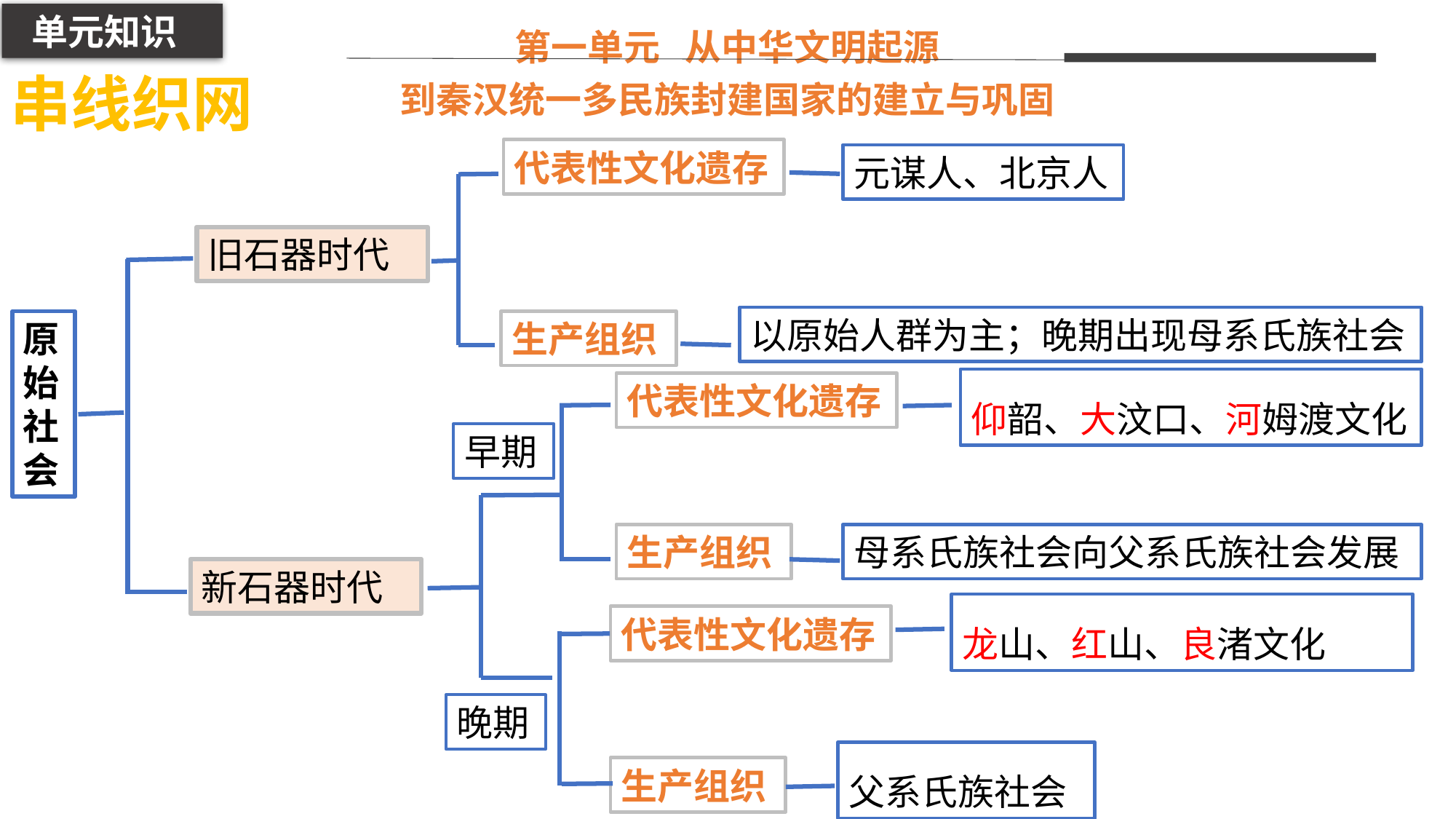

单元知识

第一单元   从中华文明起源
到秦汉统一多民族封建国家的建立与巩固
串线织网
代表性文化遗存
元谋人、北京人
旧石器时代
以原始人群为主；晚期出现母系氏族社会
原始社会
生产组织
仰韶、大汶口、河姆渡文化
代表性文化遗存
早期
生产组织
母系氏族社会向父系氏族社会发展
新石器时代
龙山、红山、良渚文化
代表性文化遗存
晚期
父系氏族社会
生产组织